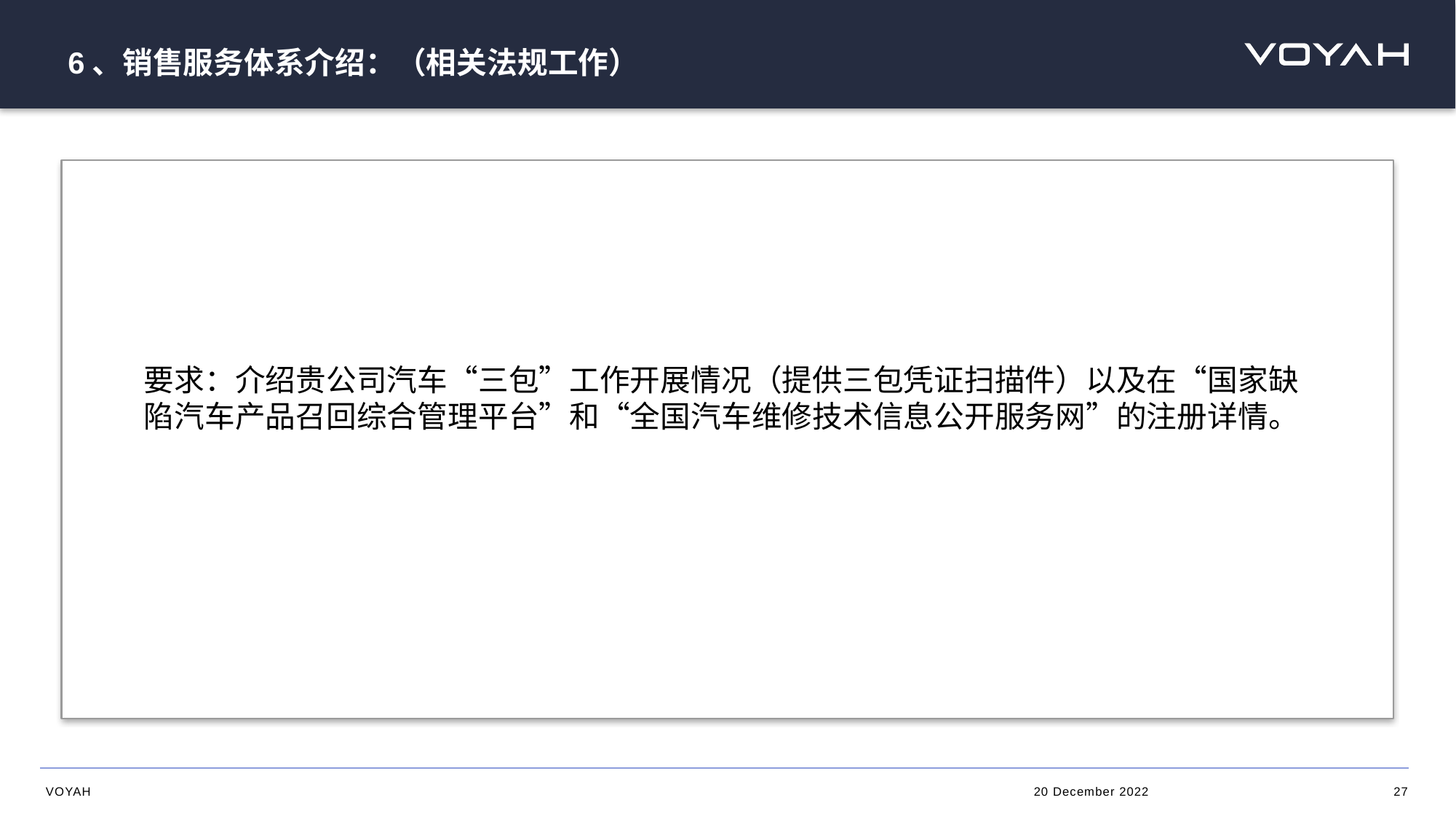

6、销售服务体系介绍：（相关法规工作）

要求：介绍贵公司汽车“三包”工作开展情况（提供三包凭证扫描件）以及在“国家缺陷汽车产品召回综合管理平台”和“全国汽车维修技术信息公开服务网”的注册详情。